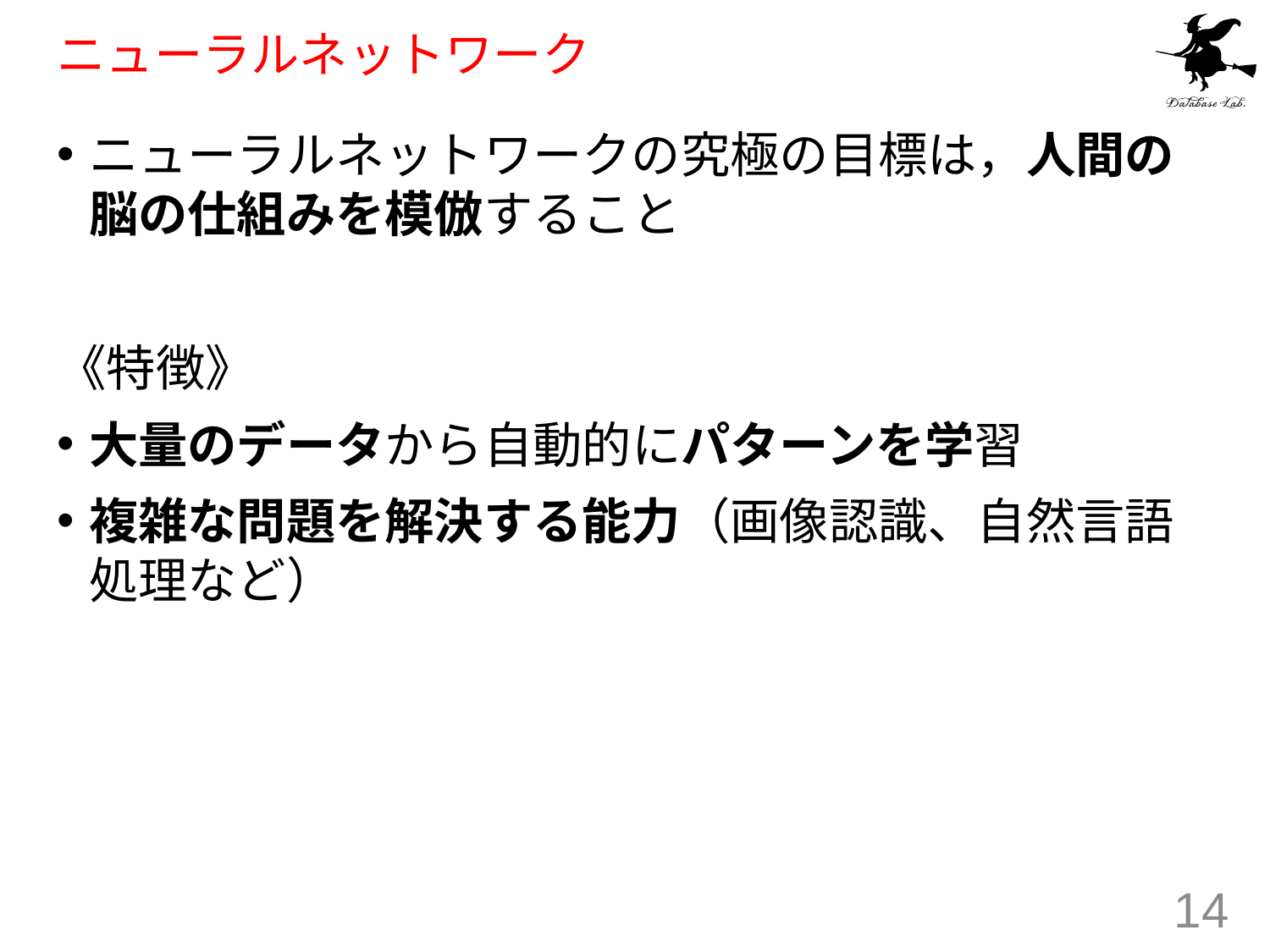

# ニューラルネットワーク
ニューラルネットワークの究極の目標は，人間の脳の仕組みを模倣すること

《特徴》
大量のデータから自動的にパターンを学習
複雑な問題を解決する能力（画像認識、自然言語処理など）
14